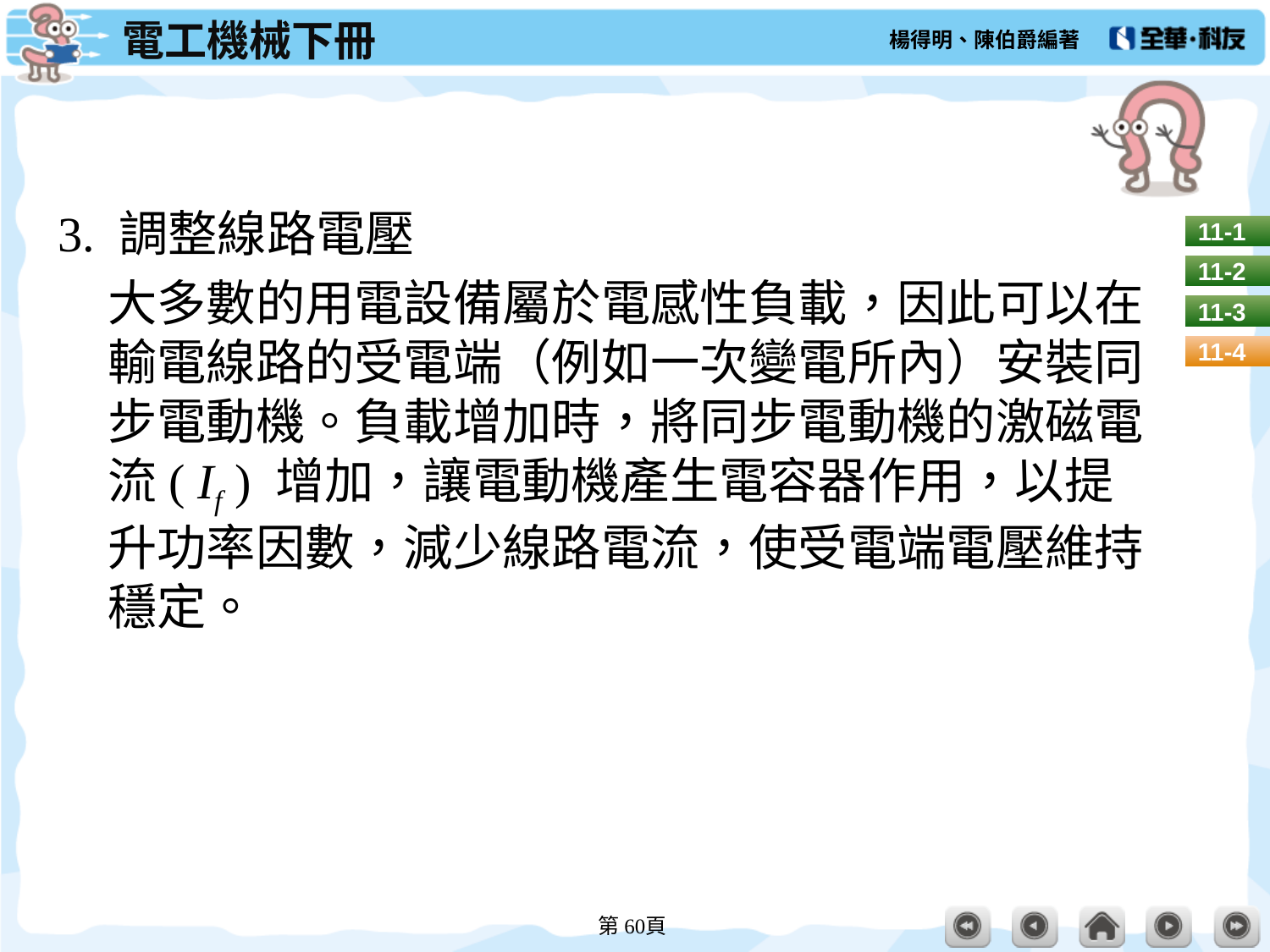

#
3. 調整線路電壓
大多數的用電設備屬於電感性負載，因此可以在輸電線路的受電端（例如一次變電所內）安裝同步電動機。負載增加時，將同步電動機的激磁電流( If ) 增加，讓電動機產生電容器作用，以提升功率因數，減少線路電流，使受電端電壓維持穩定。